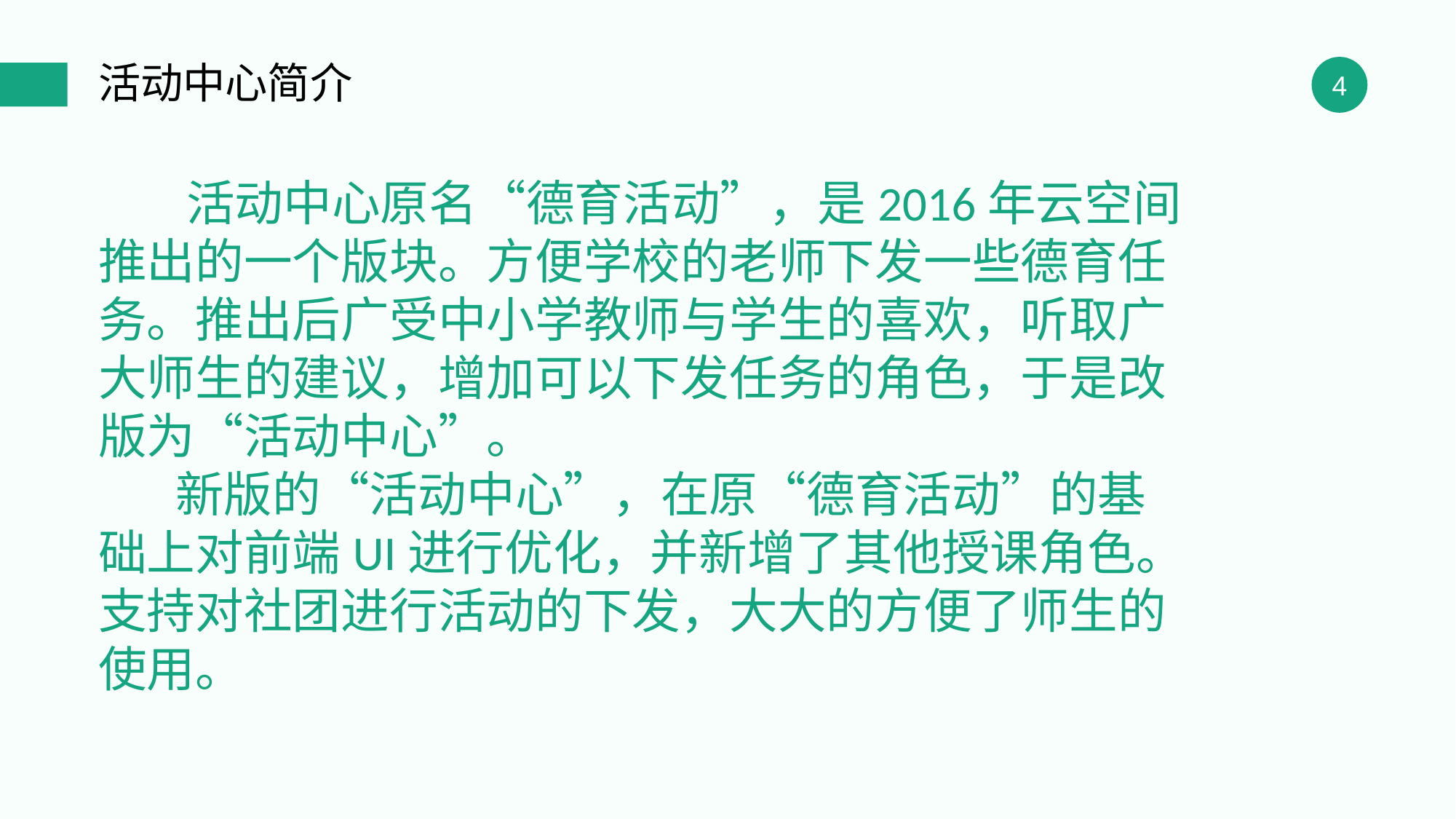

活动中心简介
       活动中心原名“德育活动”，是2016年云空间推出的一个版块。方便学校的老师下发一些德育任务。推出后广受中小学教师与学生的喜欢，听取广大师生的建议，增加可以下发任务的角色，于是改版为“活动中心”。
      新版的“活动中心”，在原“德育活动”的基础上对前端UI进行优化，并新增了其他授课角色。支持对社团进行活动的下发，大大的方便了师生的使用。